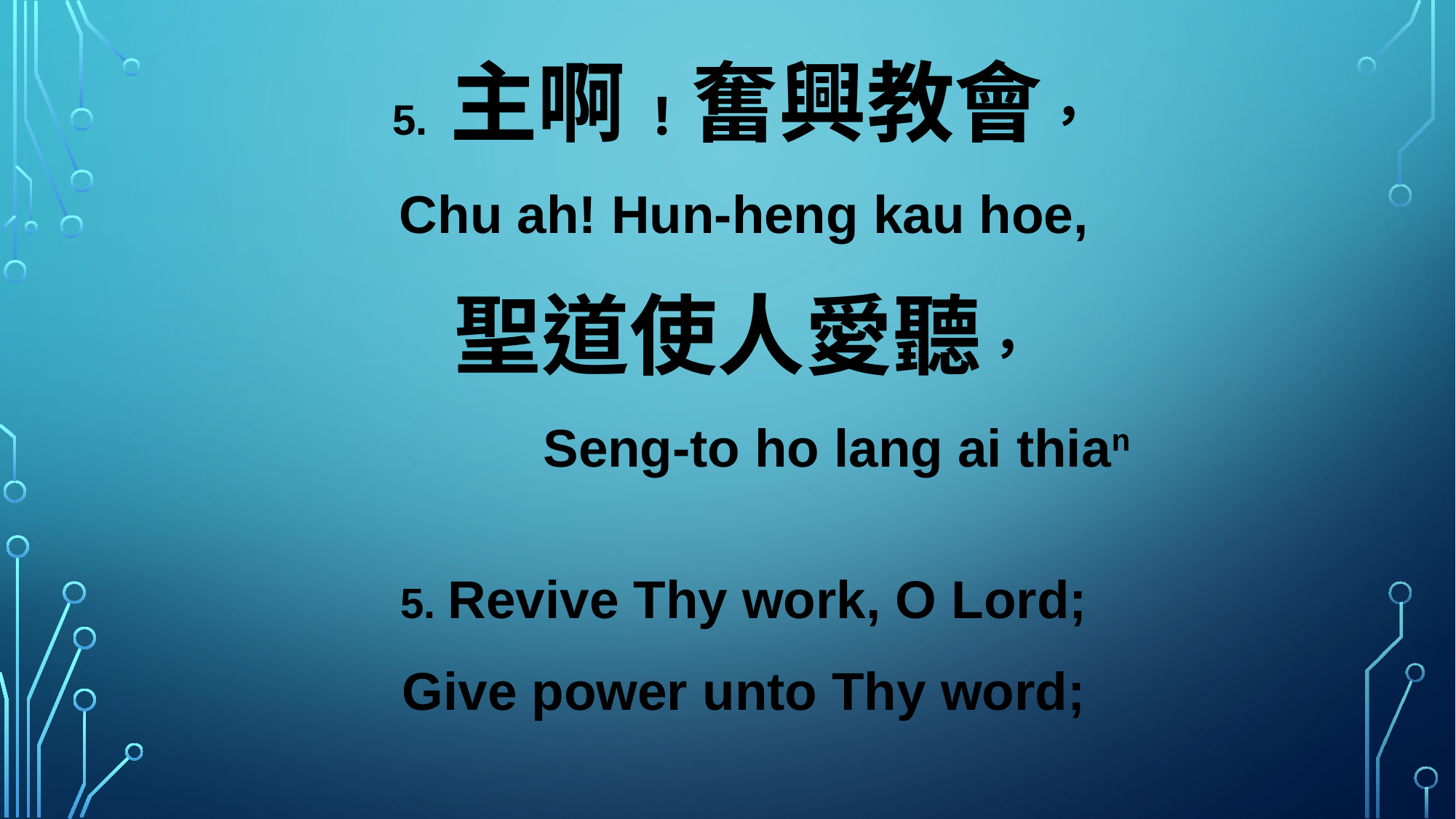

5. 主啊!奮興教會，
Chu ah! Hun-heng kau hoe,
聖道使人愛聽，
                           Seng-to ho lang ai thian

5. Revive Thy work, O Lord;
Give power unto Thy word;